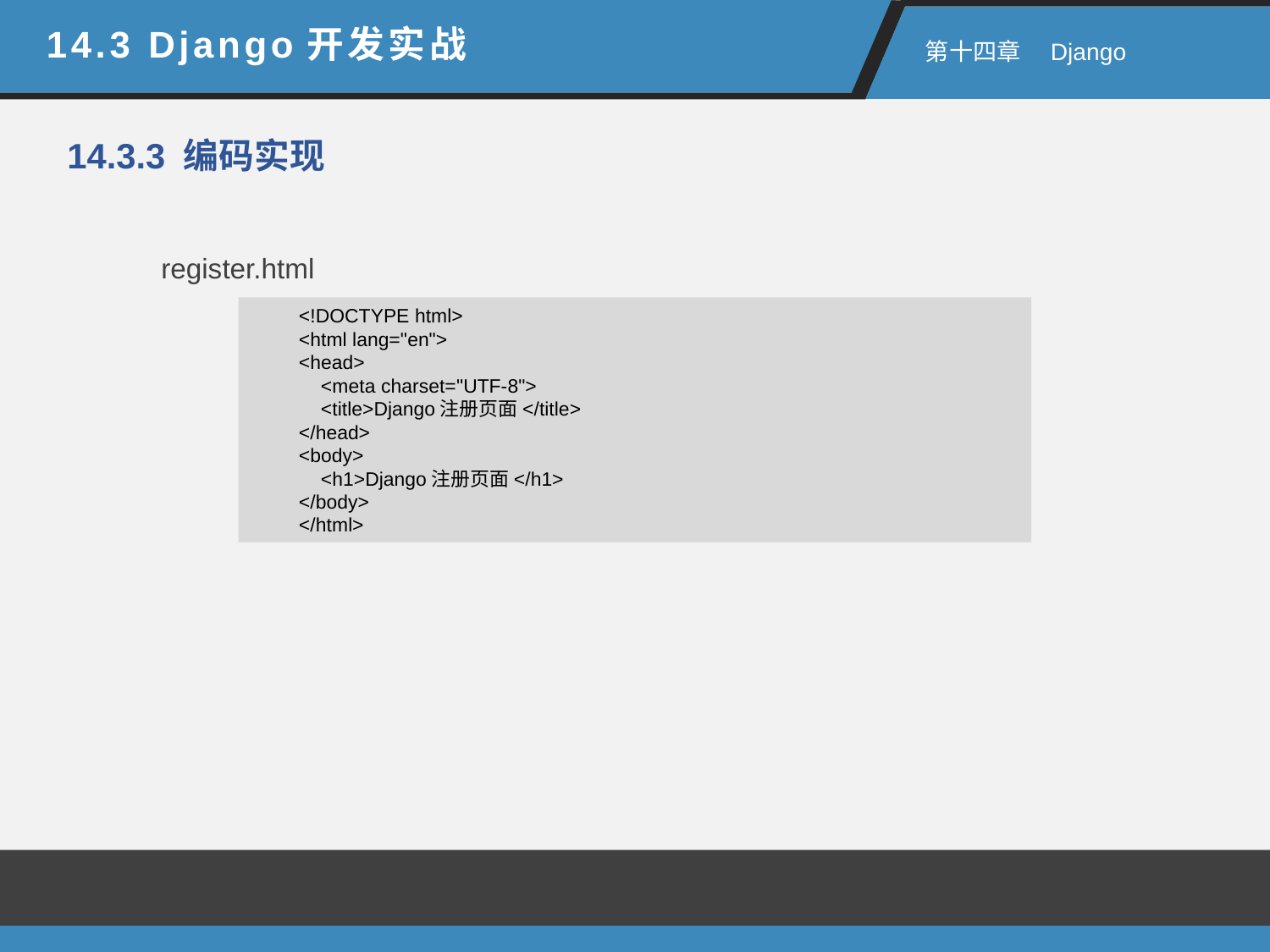

14.3 Django开发实战
  第十四章　Django
14.3.3 编码实现
register.html
<!DOCTYPE html>
<html lang="en">
<head>
    <meta charset="UTF-8">
    <title>Django注册页面</title>
</head>
<body>
    <h1>Django注册页面</h1>
</body>
</html>